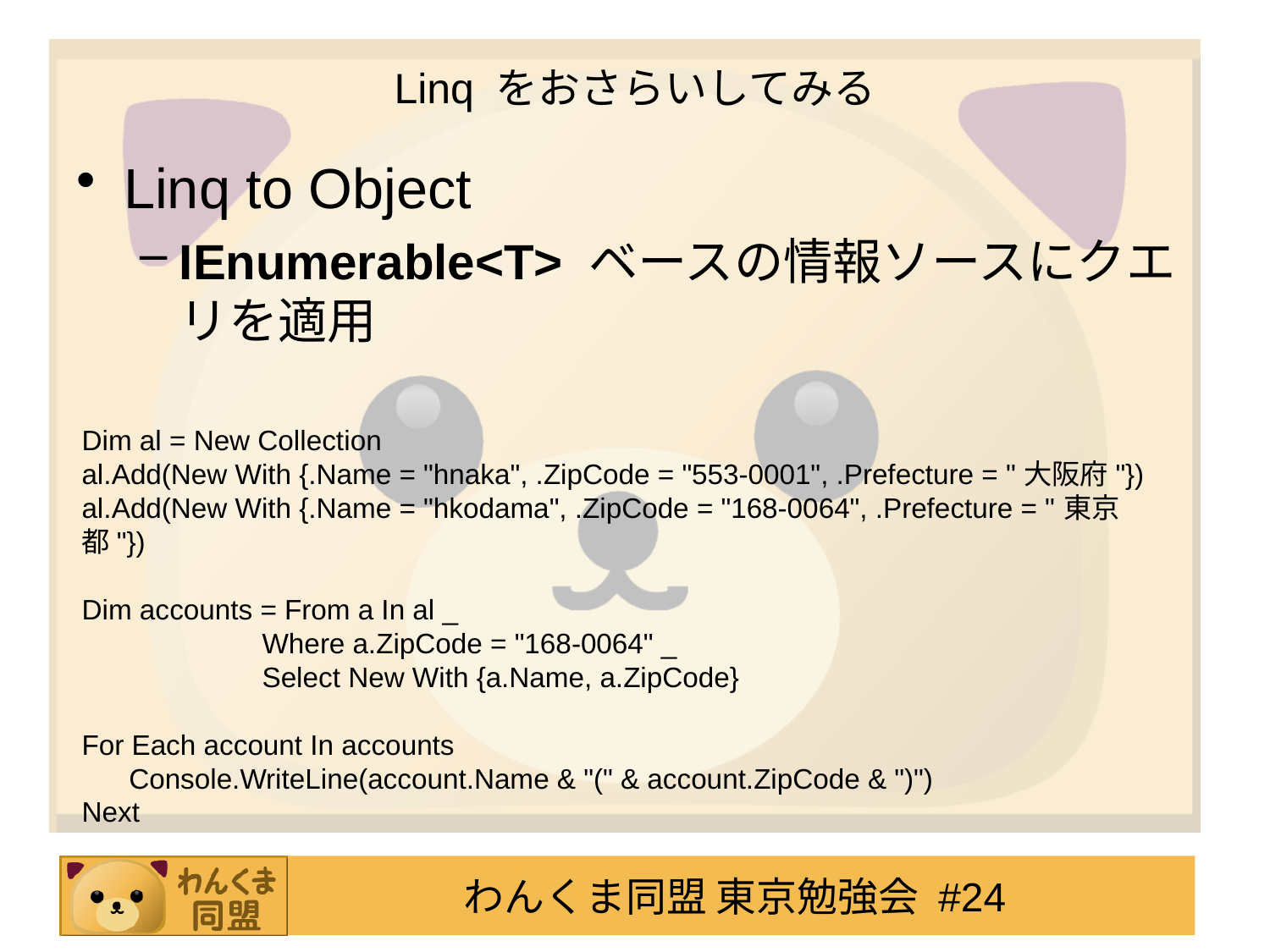

# Linq をおさらいしてみる
Linq to Object
IEnumerable<T> ベースの情報ソースにクエリを適用

Dim al = New Collection
al.Add(New With {.Name = "hnaka", .ZipCode = "553-0001", .Prefecture = "大阪府"})
al.Add(New With {.Name = "hkodama", .ZipCode = "168-0064", .Prefecture = "東京都"})

Dim accounts = From a In al _
                       Where a.ZipCode = "168-0064" _
                       Select New With {a.Name, a.ZipCode}

For Each account In accounts
      Console.WriteLine(account.Name & "(" & account.ZipCode & ")")
Next